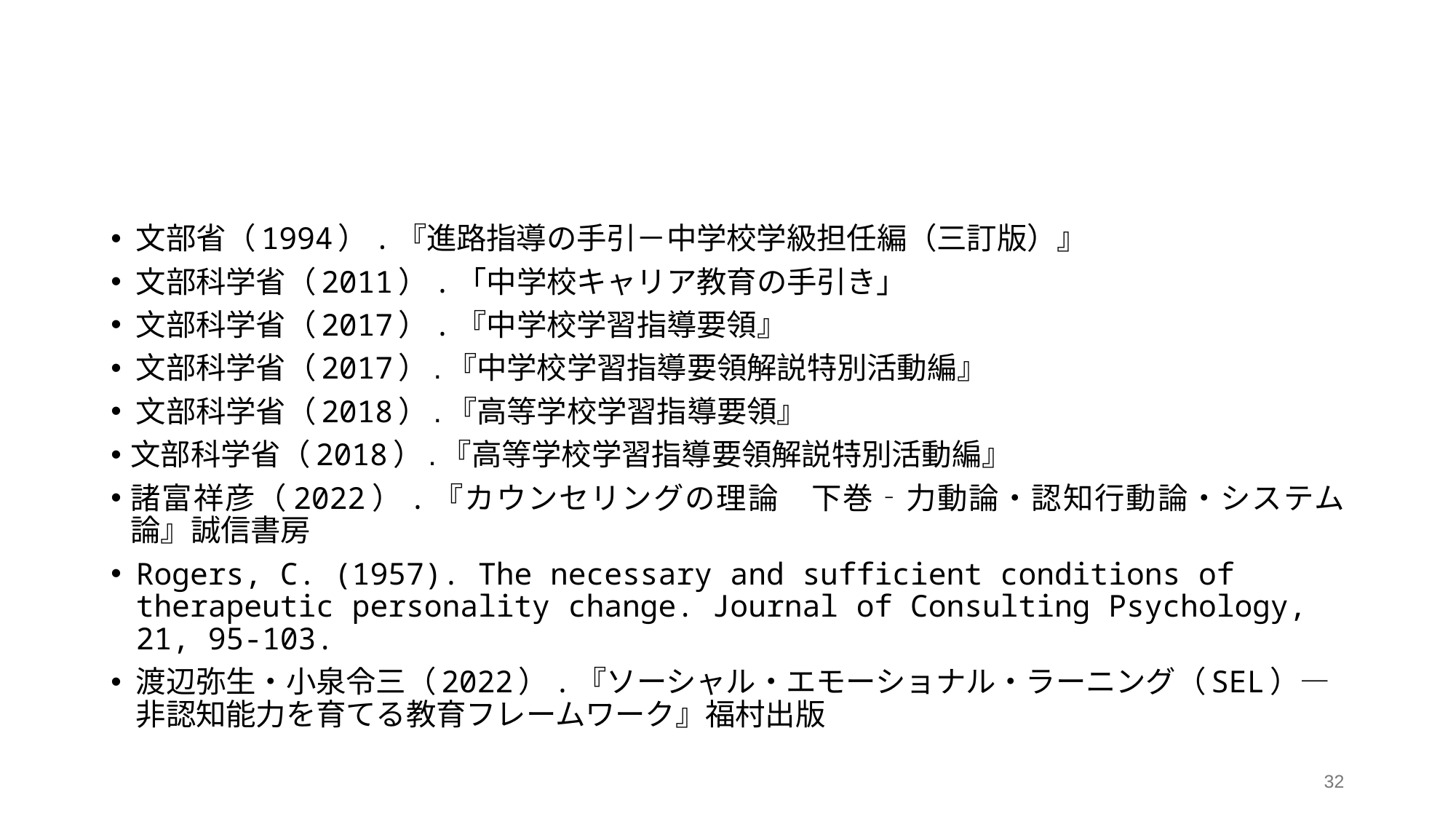

文部省（1994）.『進路指導の手引－中学校学級担任編（三訂版）』
文部科学省（2011）.「中学校キャリア教育の手引き」
文部科学省（2017）.『中学校学習指導要領』
文部科学省（2017）.『中学校学習指導要領解説特別活動編』
文部科学省（2018）.『高等学校学習指導要領』
文部科学省（2018）.『高等学校学習指導要領解説特別活動編』
諸富祥彦（2022）.『カウンセリングの理論　下巻‐力動論・認知行動論・システム論』誠信書房
Rogers, C. (1957). The necessary and sufficient conditions of therapeutic personality change. Journal of Consulting Psychology, 21, 95-103.
渡辺弥生・小泉令三（2022）.『ソーシャル・エモーショナル・ラーニング（SEL）―非認知能力を育てる教育フレームワーク』福村出版

32